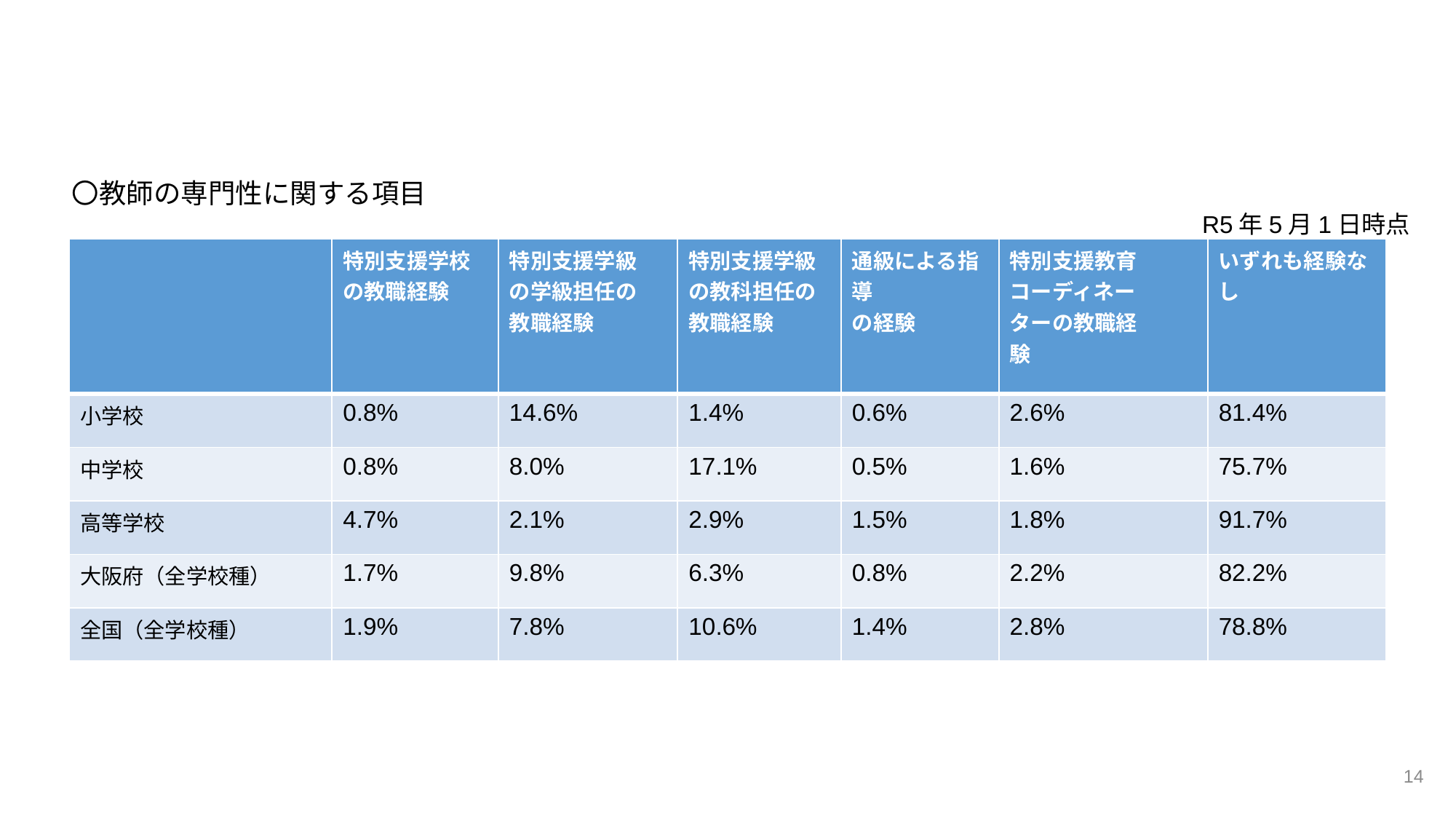

〇教師の専門性に関する項目
R5年5月1日時点
|  | 特別支援学校 の教職経験 | 特別支援学級 の学級担任の 教職経験 | 特別支援学級 の教科担任の 教職経験 | 通級による指導 の経験 | 特別支援教育 コーディネー ターの教職経 験 | いずれも経験なし |
| --- | --- | --- | --- | --- | --- | --- |
| 小学校 | 0.8% | 14.6% | 1.4% | 0.6% | 2.6% | 81.4% |
| 中学校 | 0.8% | 8.0% | 17.1% | 0.5% | 1.6% | 75.7% |
| 高等学校 | 4.7% | 2.1% | 2.9% | 1.5% | 1.8% | 91.7% |
| 大阪府（全学校種） | 1.7% | 9.8% | 6.3% | 0.8% | 2.2% | 82.2% |
| 全国（全学校種） | 1.9% | 7.8% | 10.6% | 1.4% | 2.8% | 78.8% |
14